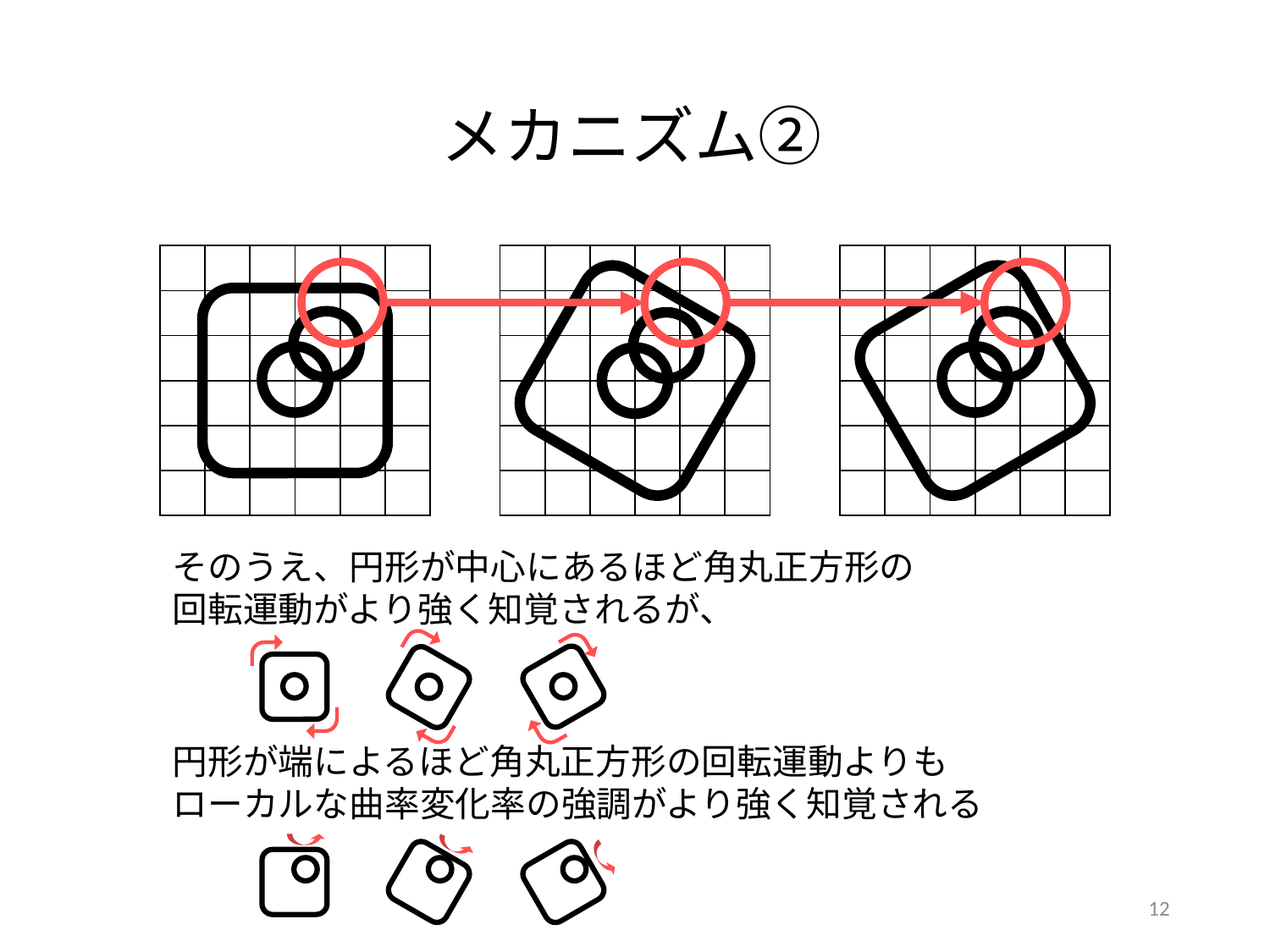

メカニズム②
|  |  |  |  |  |  |
| --- | --- | --- | --- | --- | --- |
|  |  |  |  |  |  |
|  |  |  |  |  |  |
|  |  |  |  |  |  |
|  |  |  |  |  |  |
|  |  |  |  |  |  |
|  |  |  |  |  |  |
| --- | --- | --- | --- | --- | --- |
|  |  |  |  |  |  |
|  |  |  |  |  |  |
|  |  |  |  |  |  |
|  |  |  |  |  |  |
|  |  |  |  |  |  |
|  |  |  |  |  |  |
| --- | --- | --- | --- | --- | --- |
|  |  |  |  |  |  |
|  |  |  |  |  |  |
|  |  |  |  |  |  |
|  |  |  |  |  |  |
|  |  |  |  |  |  |

そのうえ、円形が中心にあるほど角丸正方形の
回転運動がより強く知覚されるが、

円形が端によるほど角丸正方形の回転運動よりも
ローカルな曲率変化率の強調がより強く知覚される

12